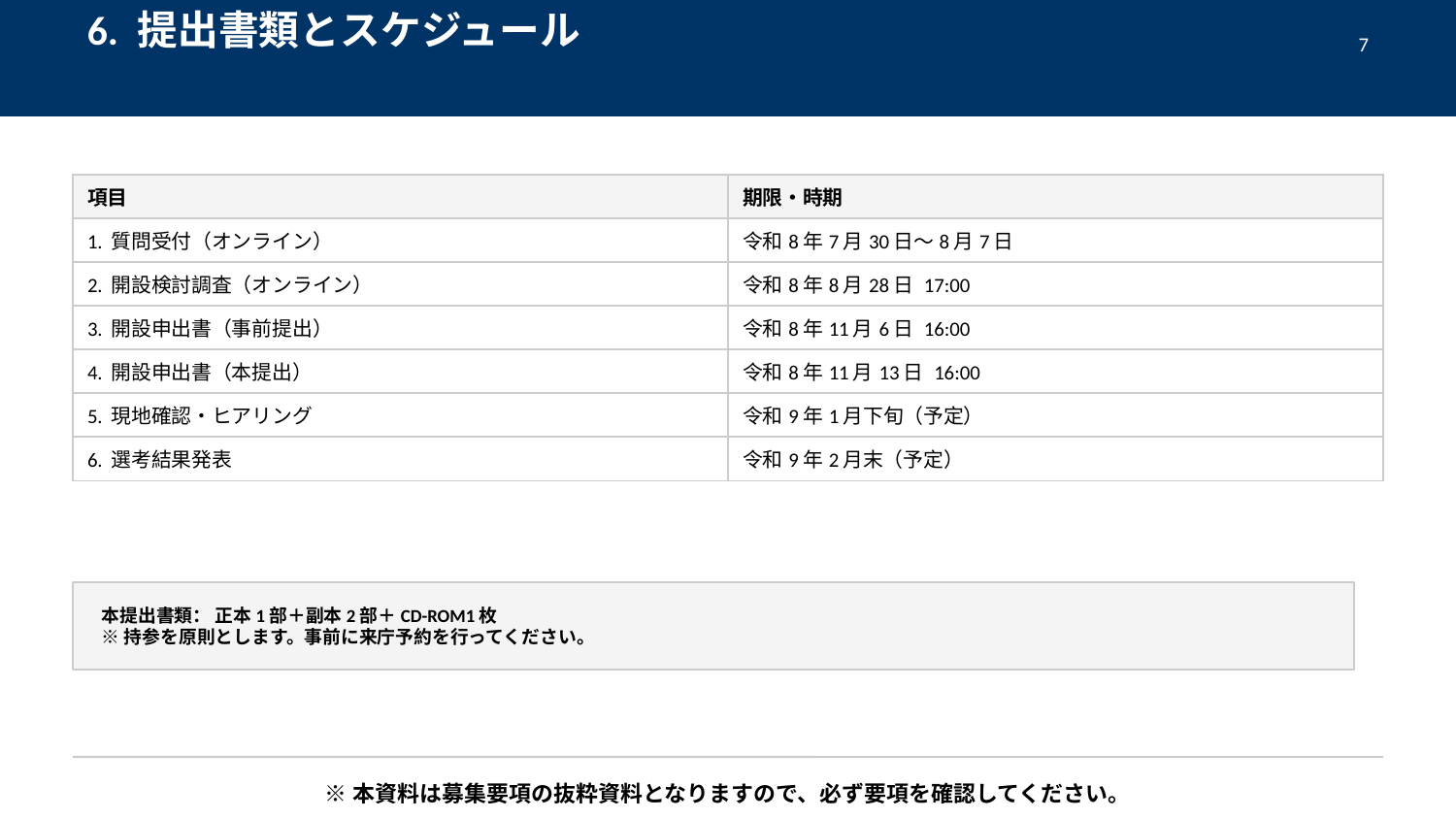

6. 提出書類とスケジュール
7
| 項目 | 期限・時期 |
| --- | --- |
| 1. 質問受付（オンライン） | 令和8年7月30日～8月7日 |
| 2. 開設検討調査（オンライン） | 令和8年8月28日 17:00 |
| 3. 開設申出書（事前提出） | 令和8年11月6日 16:00 |
| 4. 開設申出書（本提出） | 令和8年11月13日 16:00 |
| 5. 現地確認・ヒアリング | 令和9年1月下旬（予定） |
| 6. 選考結果発表 | 令和9年2月末（予定） |

本提出書類： 正本1部＋副本2部＋CD-ROM1枚
※持参を原則とします。事前に来庁予約を行ってください。

※本資料は募集要項の抜粋資料となりますので、必ず要項を確認してください。